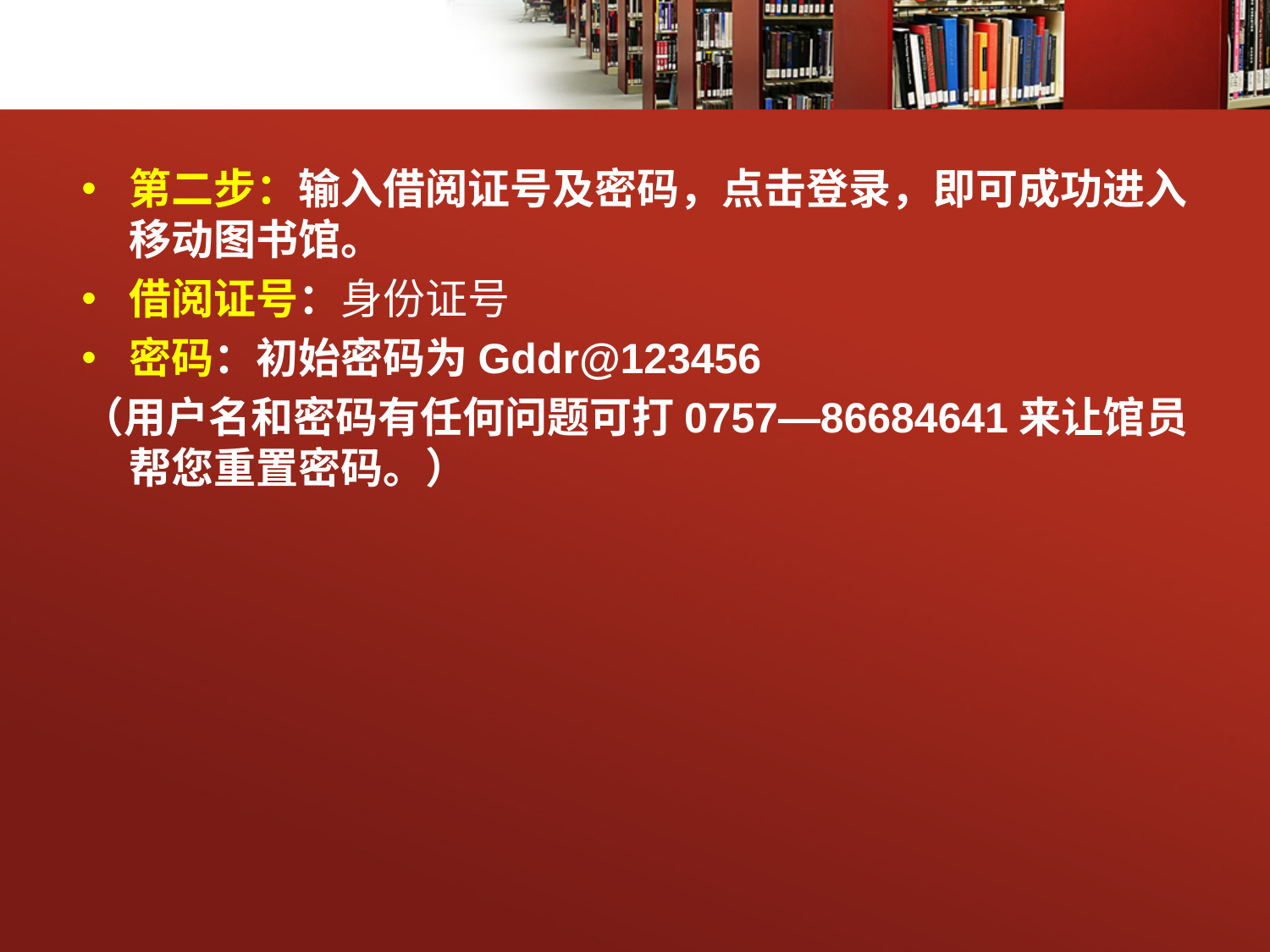

第二步：输入借阅证号及密码，点击登录，即可成功进入移动图书馆。
借阅证号：身份证号
密码：初始密码为Gddr@123456
（用户名和密码有任何问题可打0757—86684641来让馆员帮您重置密码。）